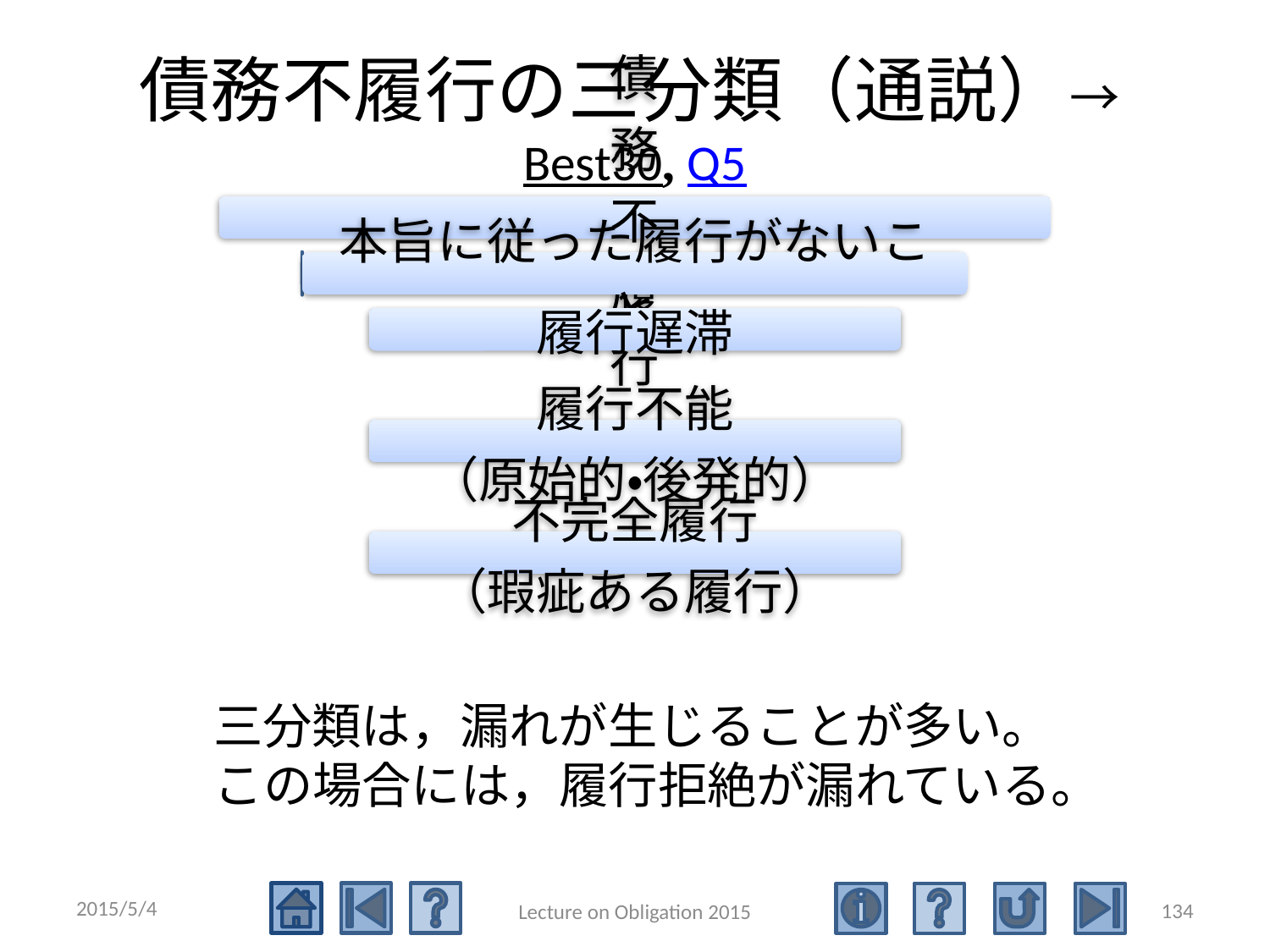

# 債務不履行の三分類（通説）→Best30, Q5
債
務
不
履
行
履行遅滞
履行不能
（原始的・後発的）
不完全履行
（瑕疵ある履行）
三分類は，漏れが生じることが多い。
この場合には，履行拒絶が漏れている。
2015/5/4
134
Lecture on Obligation 2015